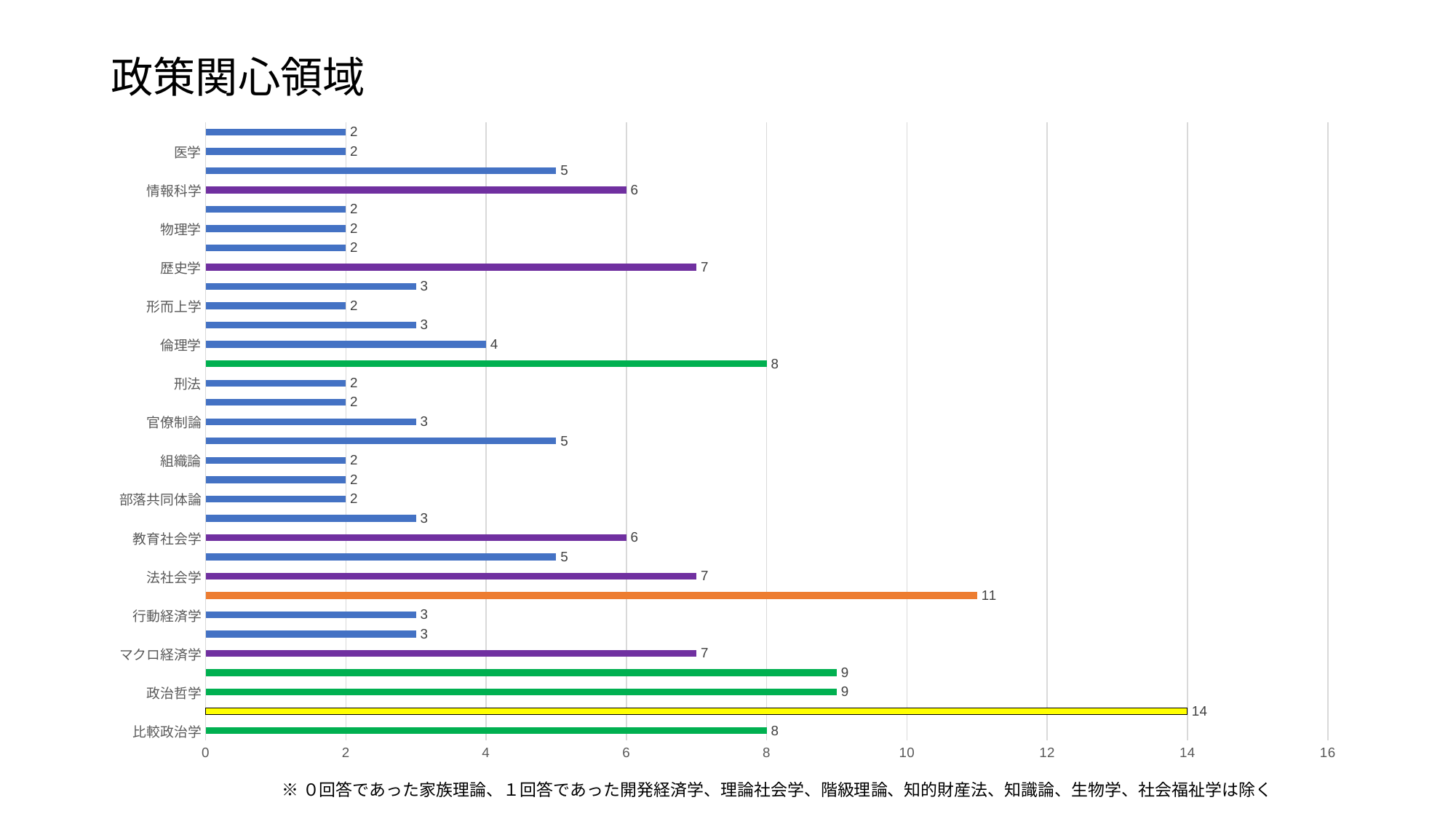

# 政策関心領域

### Chart

| Category |  |
|---|---|
| 比較政治学 | 8.0 |
| 国際関係学 | 14.0 |
| 政治哲学 | 9.0 |
| 公共政策 | 9.0 |
| マクロ経済学 | 7.0 |
| ミクロ経済学 | 3.0 |
| 行動経済学 | 3.0 |
| 政治社会学 | 11.0 |
| 法社会学 | 7.0 |
| 経済社会学 | 5.0 |
| 教育社会学 | 6.0 |
| 宗教社会学 | 3.0 |
| 部落共同体論 | 2.0 |
| 都市社会学 | 2.0 |
| 組織論 | 2.0 |
| マスコミュニケーション論 | 5.0 |
| 官僚制論 | 3.0 |
| 民法 | 2.0 |
| 刑法 | 2.0 |
| 国際法 | 8.0 |
| 倫理学 | 4.0 |
| 論理学 | 3.0 |
| 形而上学 | 2.0 |
| 文学 | 3.0 |
| 歴史学 | 7.0 |
| 数学 | 2.0 |
| 物理学 | 2.0 |
| 化学 | 2.0 |
| 情報科学 | 6.0 |
| 工学 | 5.0 |
| 医学 | 2.0 |
| 芸術・デザイン | 2.0 |
※０回答であった家族理論、１回答であった開発経済学、理論社会学、階級理論、知的財産法、知識論、生物学、社会福祉学は除く